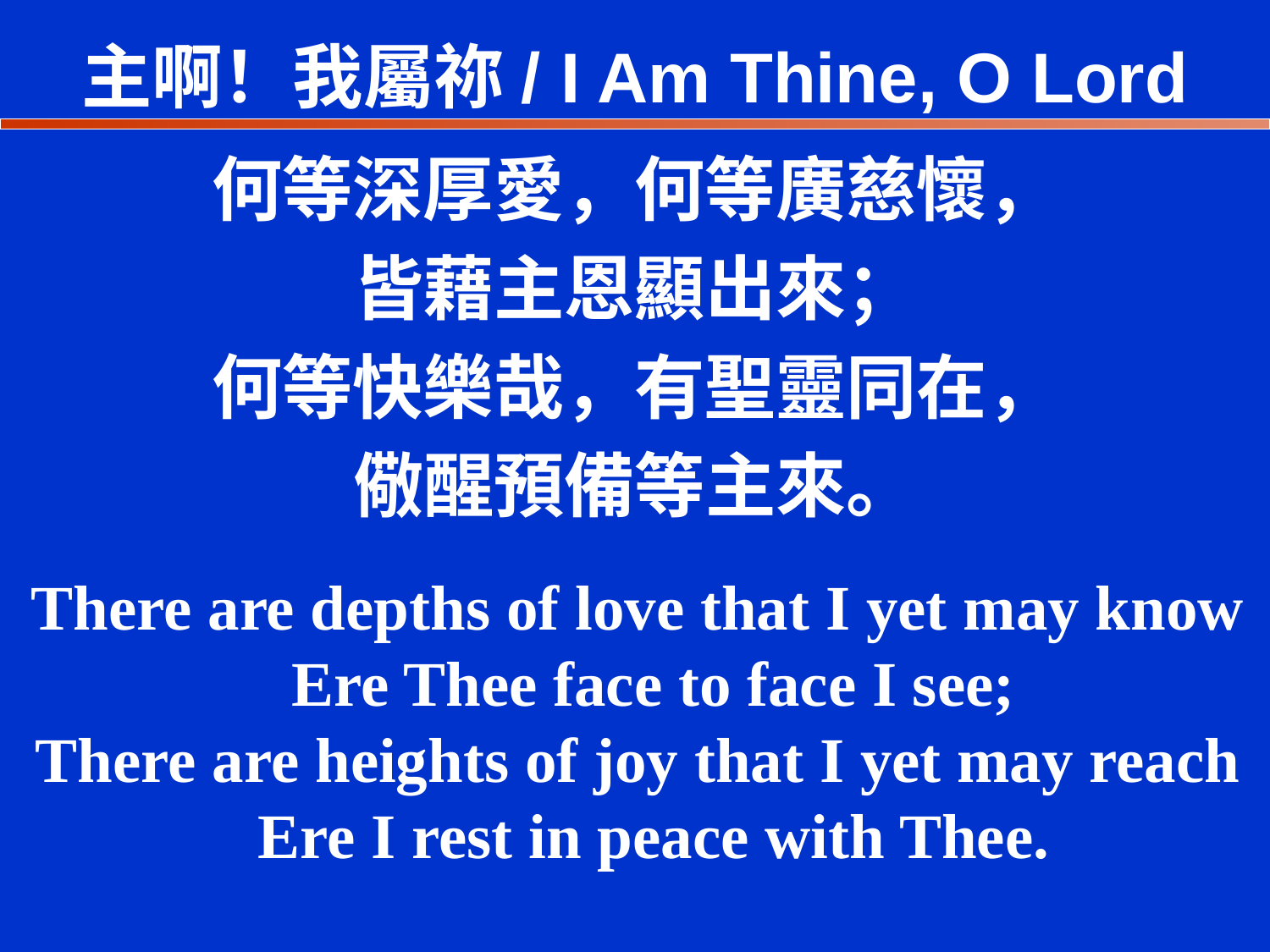

主啊！我屬祢/ I Am Thine, O Lord

何等深厚愛，何等廣慈懷，
皆藉主恩顯出來；
何等快樂哉，有聖靈同在，
儆醒預備等主來。
There are depths of love that I yet may know
  Ere Thee face to face I see;
There are heights of joy that I yet may reach
  Ere I rest in peace with Thee.